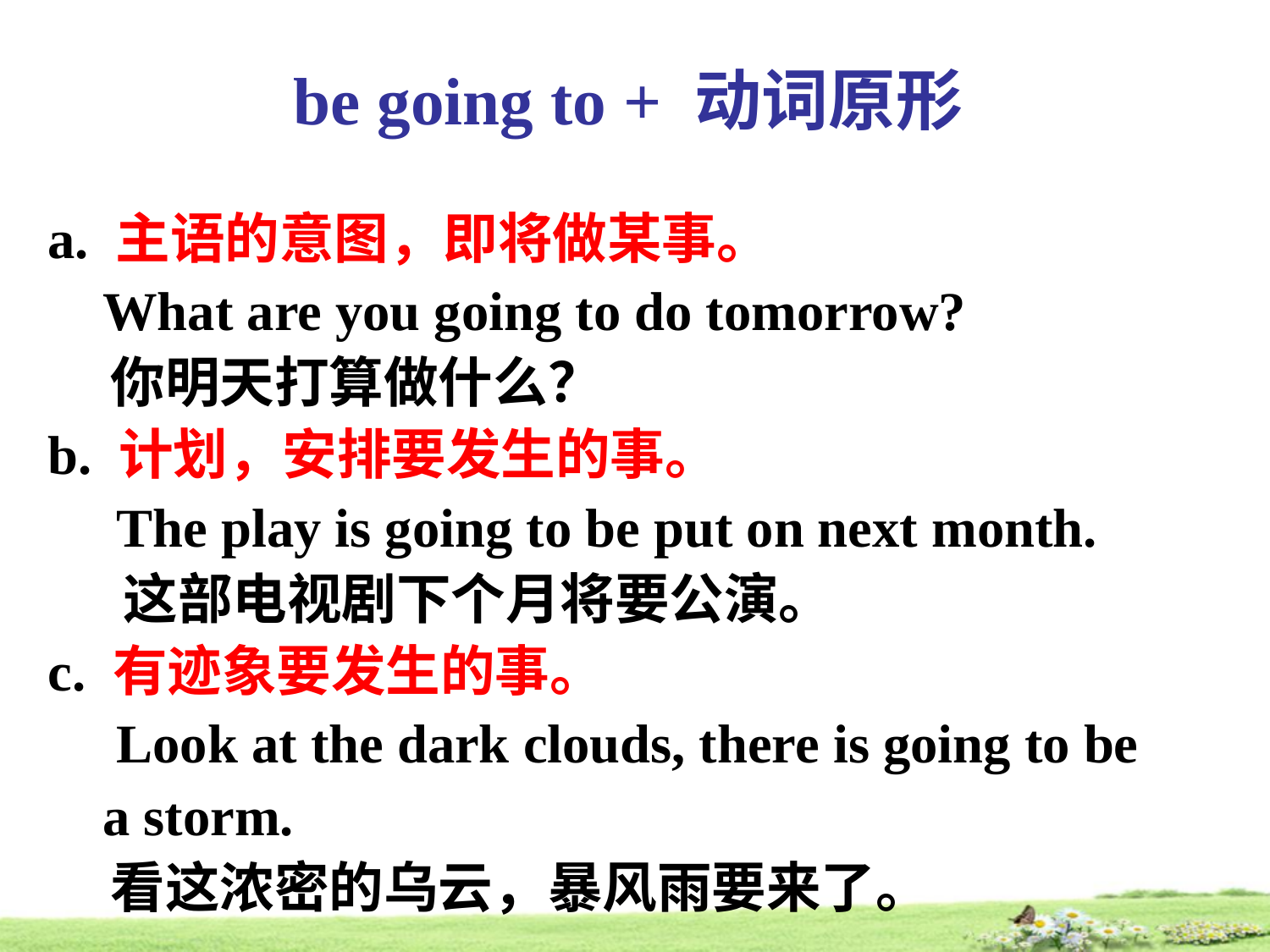

be going to + 动词原形

a. 主语的意图，即将做某事。
    What are you going to do tomorrow?
    你明天打算做什么？
b. 计划，安排要发生的事。
     The play is going to be put on next month.
     这部电视剧下个月将要公演。
c. 有迹象要发生的事。
     Look at the dark clouds, there is going to be
    a storm.
    看这浓密的乌云，暴风雨要来了。